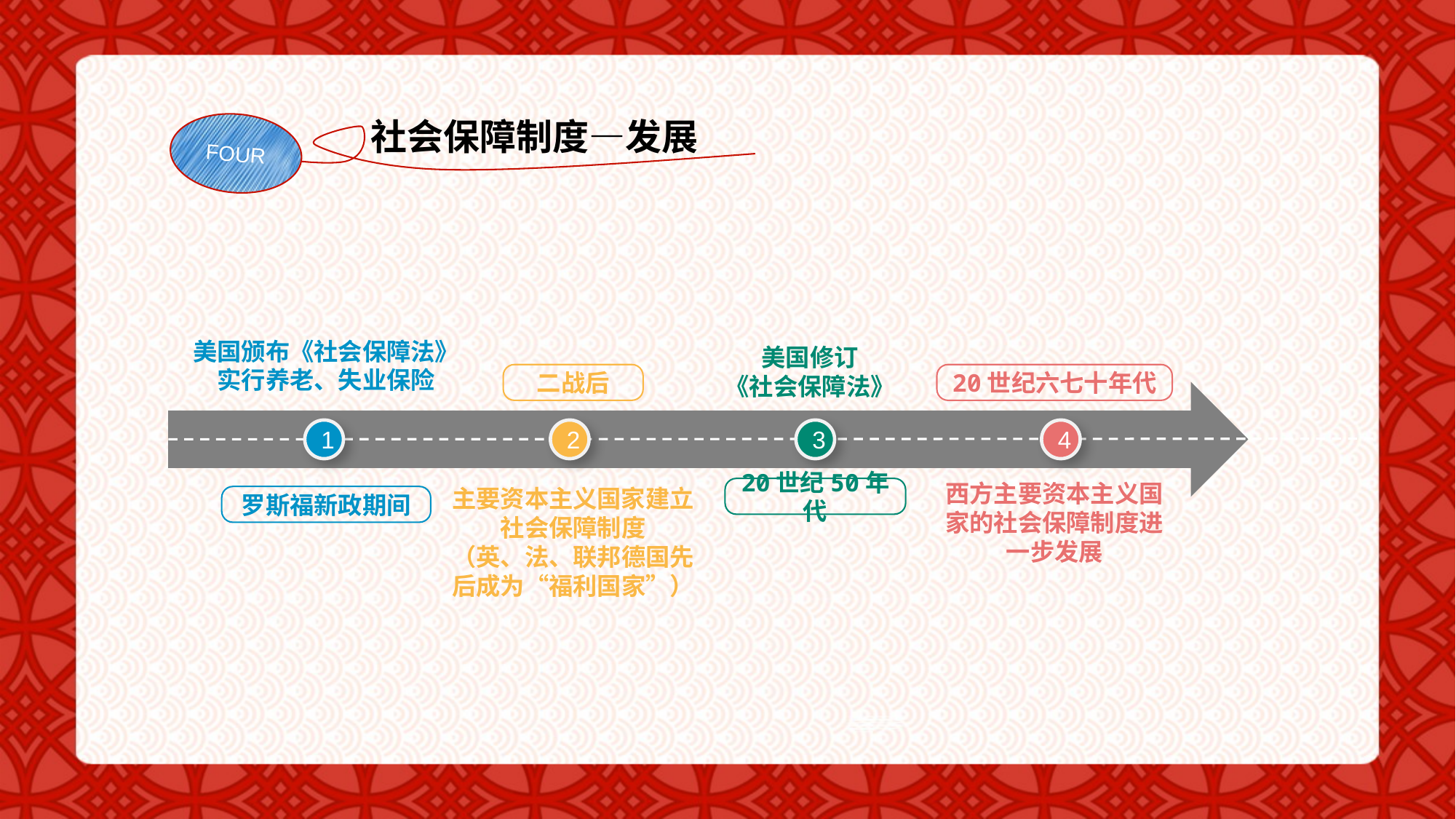

社会保障制度—发展
FOUR

美国颁布《社会保障法》
实行养老、失业保险
美国修订
《社会保障法》
二战后
20世纪六七十年代

1
2
3
4
西方主要资本主义国家的社会保障制度进一步发展
主要资本主义国家建立社会保障制度
（英、法、联邦德国先后成为“福利国家”）
20世纪50年代
罗斯福新政期间